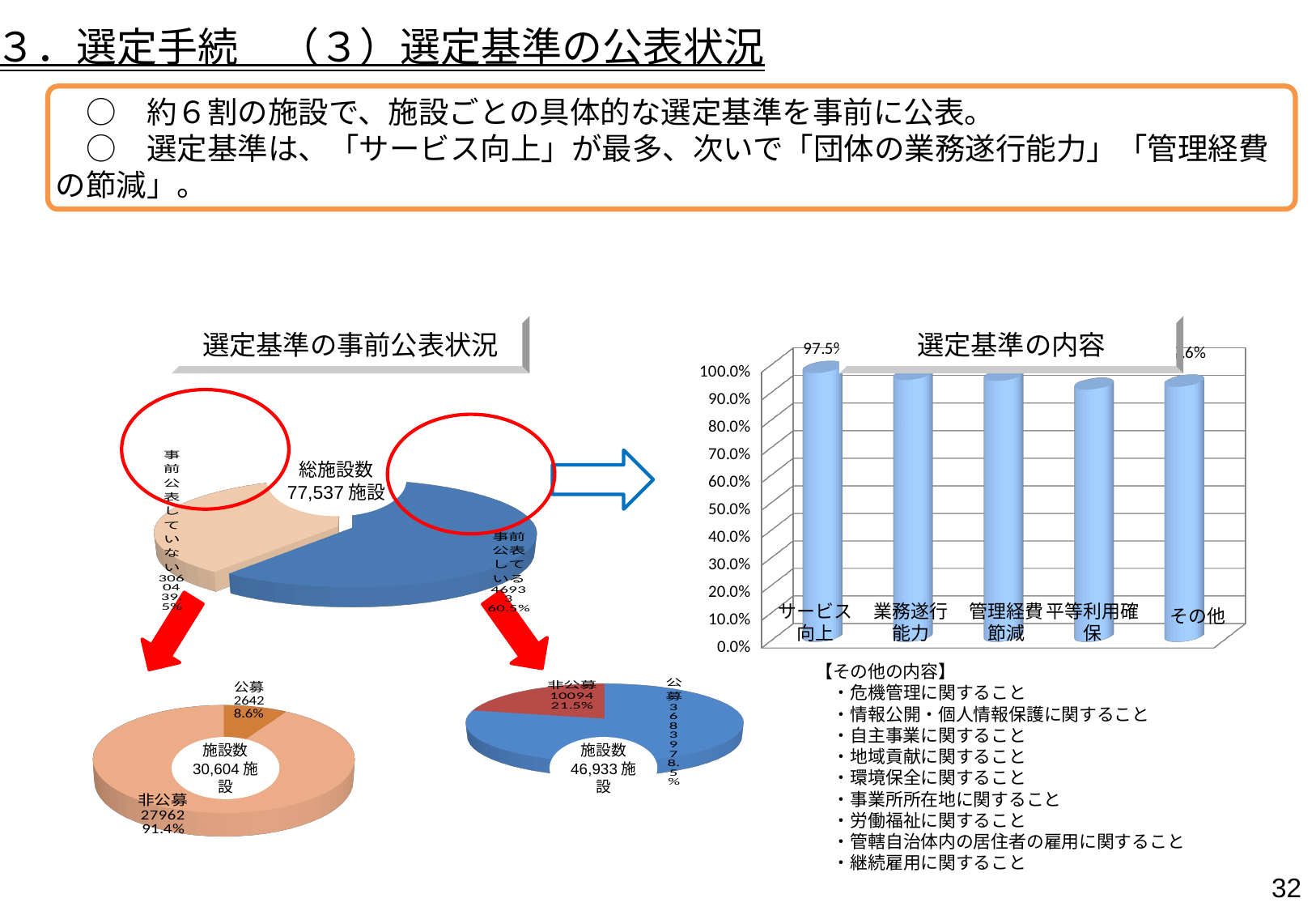

３．選定手続　（３）選定基準の公表状況
　○　約６割の施設で、施設ごとの具体的な選定基準を事前に公表。
　○　選定基準は、「サービス向上」が最多、次いで「団体の業務遂行能力」「管理経費の節減」。

[unsupported chart]

選定基準の事前公表状況
選定基準の内容

[unsupported chart]

総施設数
77,537施設

サービス
向上
業務遂行
能力
管理経費
節減
平等利用確保
その他

【その他の内容】
　・危機管理に関すること
　・情報公開・個人情報保護に関すること
　・自主事業に関すること
　・地域貢献に関すること
　・環境保全に関すること
　・事業所所在地に関すること
　・労働福祉に関すること
　・管轄自治体内の居住者の雇用に関すること
　・継続雇用に関すること

[unsupported chart]

[unsupported chart]

施設数
30,604施設
施設数
46,933施設
32